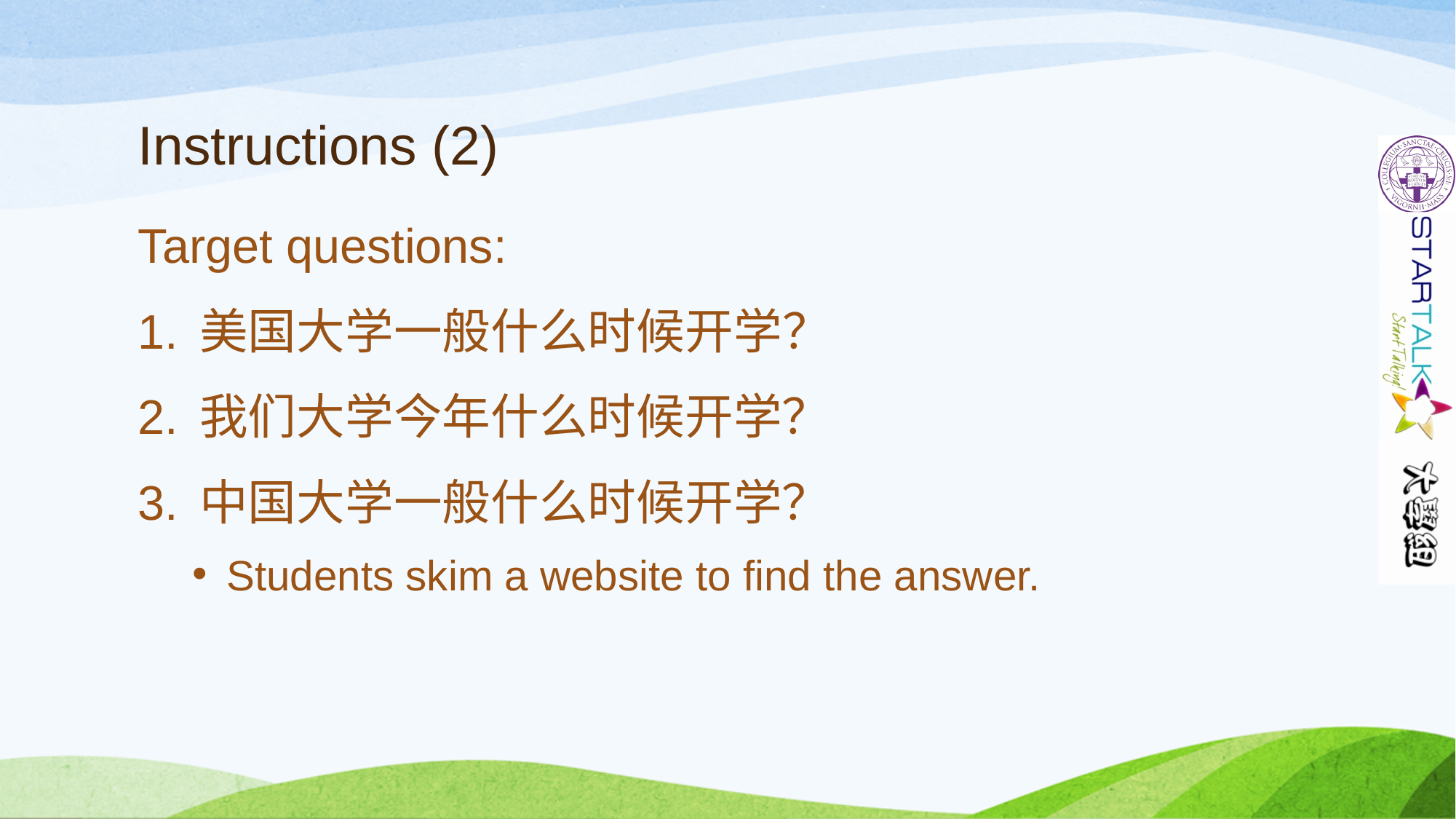

# Instructions (2)
Target questions:
美国大学一般什么时候开学？
我们大学今年什么时候开学？
中国大学一般什么时候开学？
Students skim a website to find the answer.